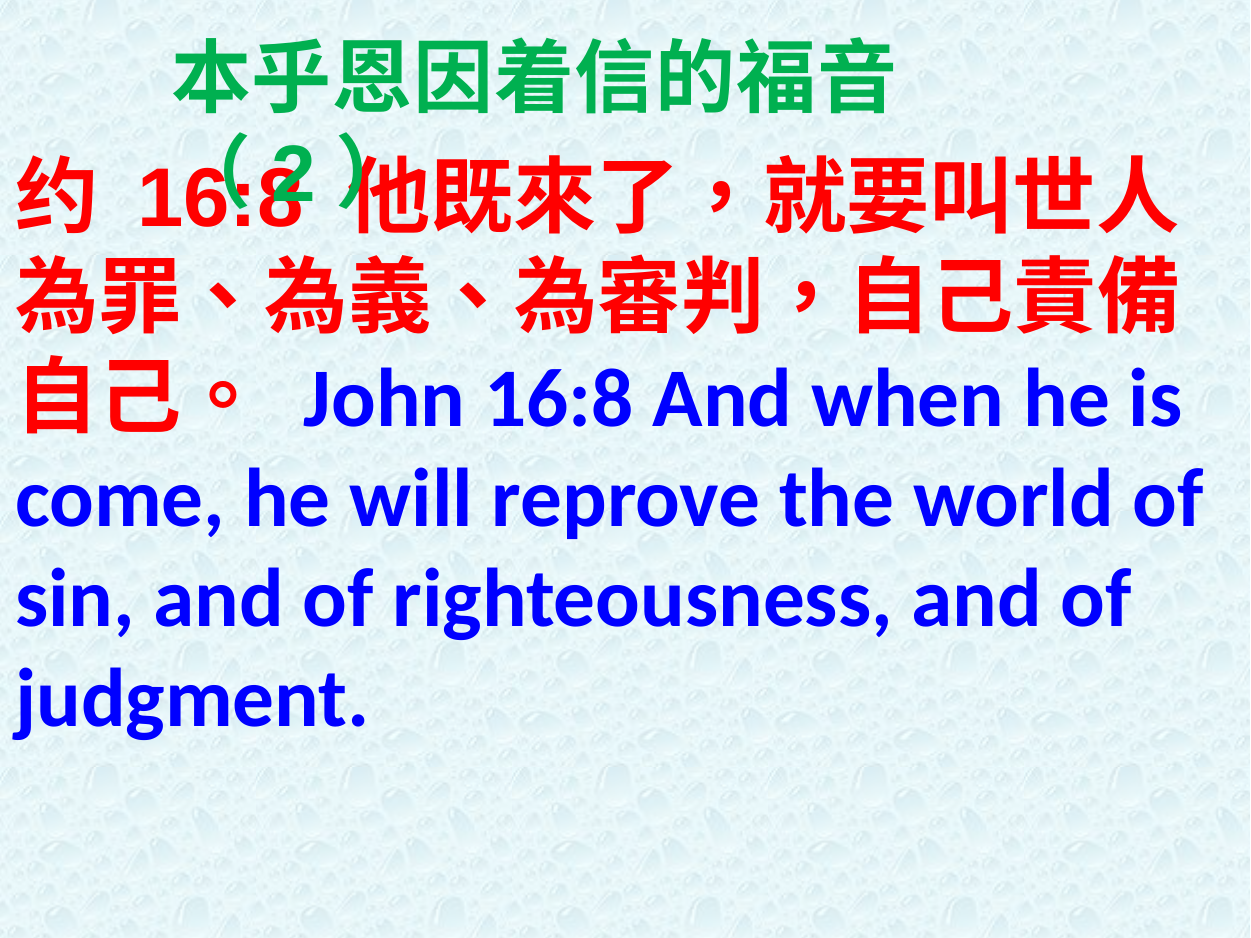

本乎恩因着信的福音（2）
约 16:8 他既來了，就要叫世人為罪、為義、為審判，自己責備自己。 John 16:8 And when he is come, he will reprove the world of sin, and of righteousness, and of judgment.